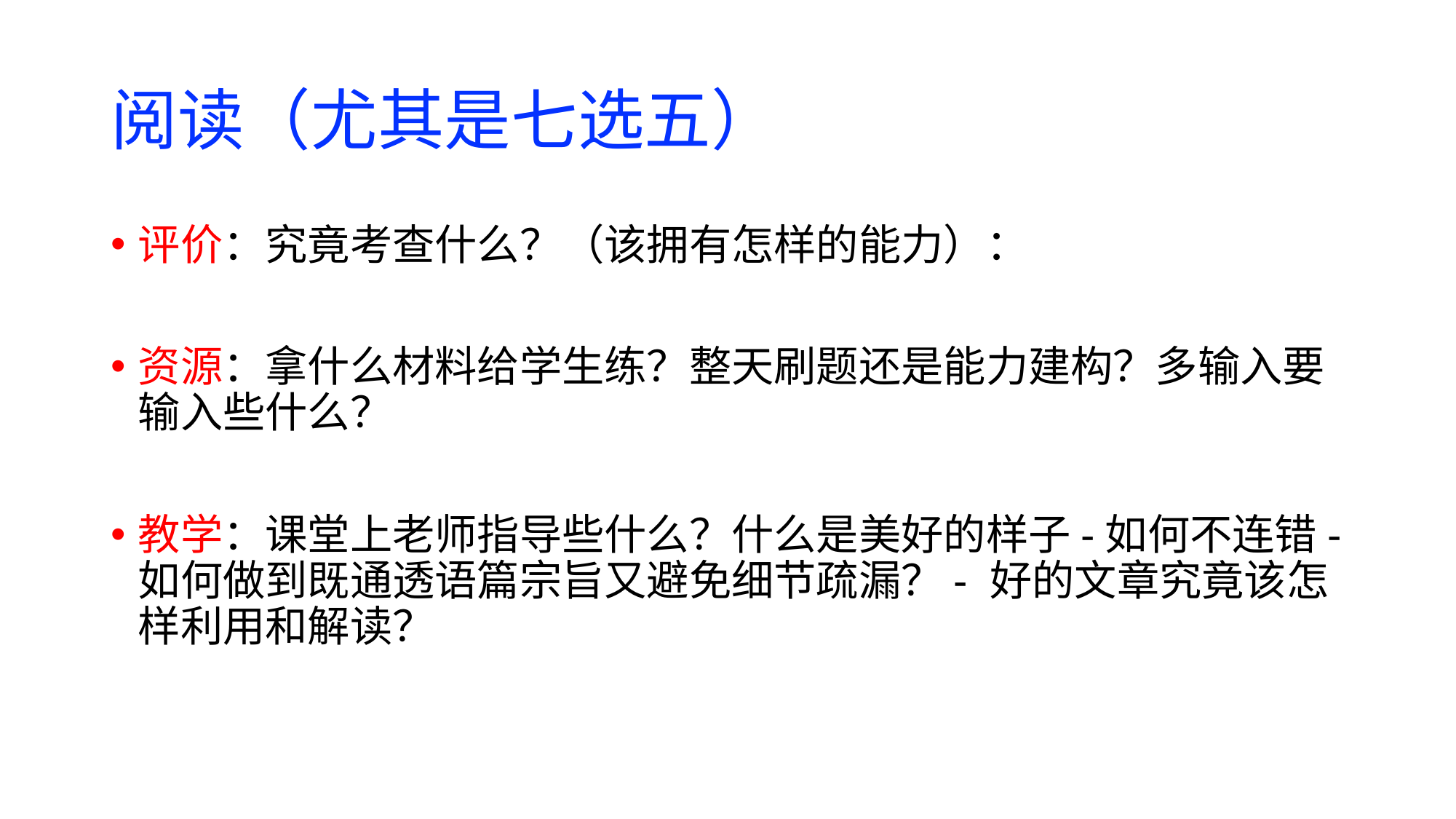

# 阅读（尤其是七选五）
评价：究竟考查什么？（该拥有怎样的能力）：

资源：拿什么材料给学生练？整天刷题还是能力建构？多输入要输入些什么？

教学：课堂上老师指导些什么？什么是美好的样子-如何不连错-如何做到既通透语篇宗旨又避免细节疏漏？- 好的文章究竟该怎样利用和解读？